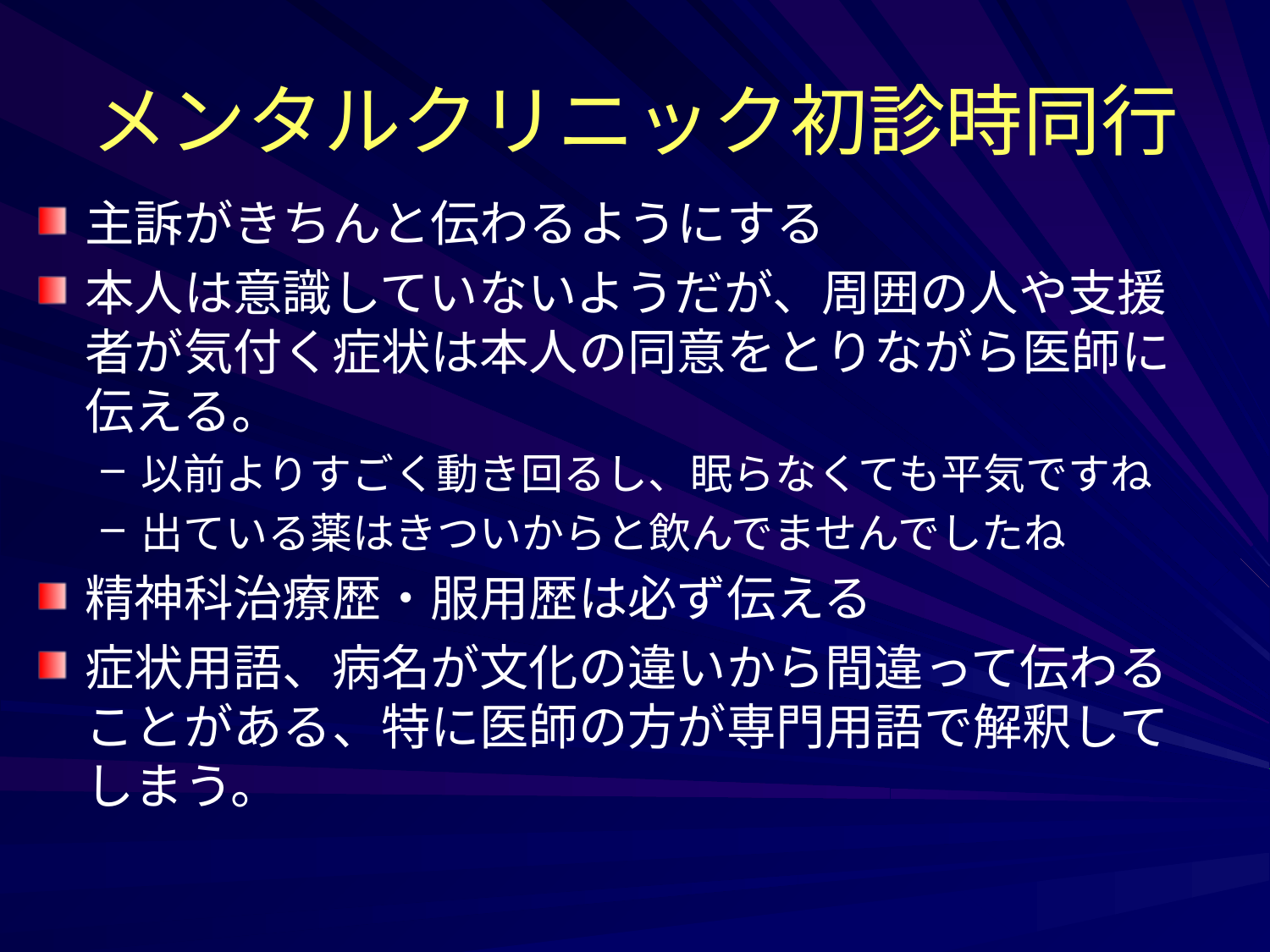

# メンタルクリニック初診時同行
主訴がきちんと伝わるようにする
本人は意識していないようだが、周囲の人や支援者が気付く症状は本人の同意をとりながら医師に伝える。
以前よりすごく動き回るし、眠らなくても平気ですね
出ている薬はきついからと飲んでませんでしたね
精神科治療歴・服用歴は必ず伝える
症状用語、病名が文化の違いから間違って伝わることがある、特に医師の方が専門用語で解釈してしまう。